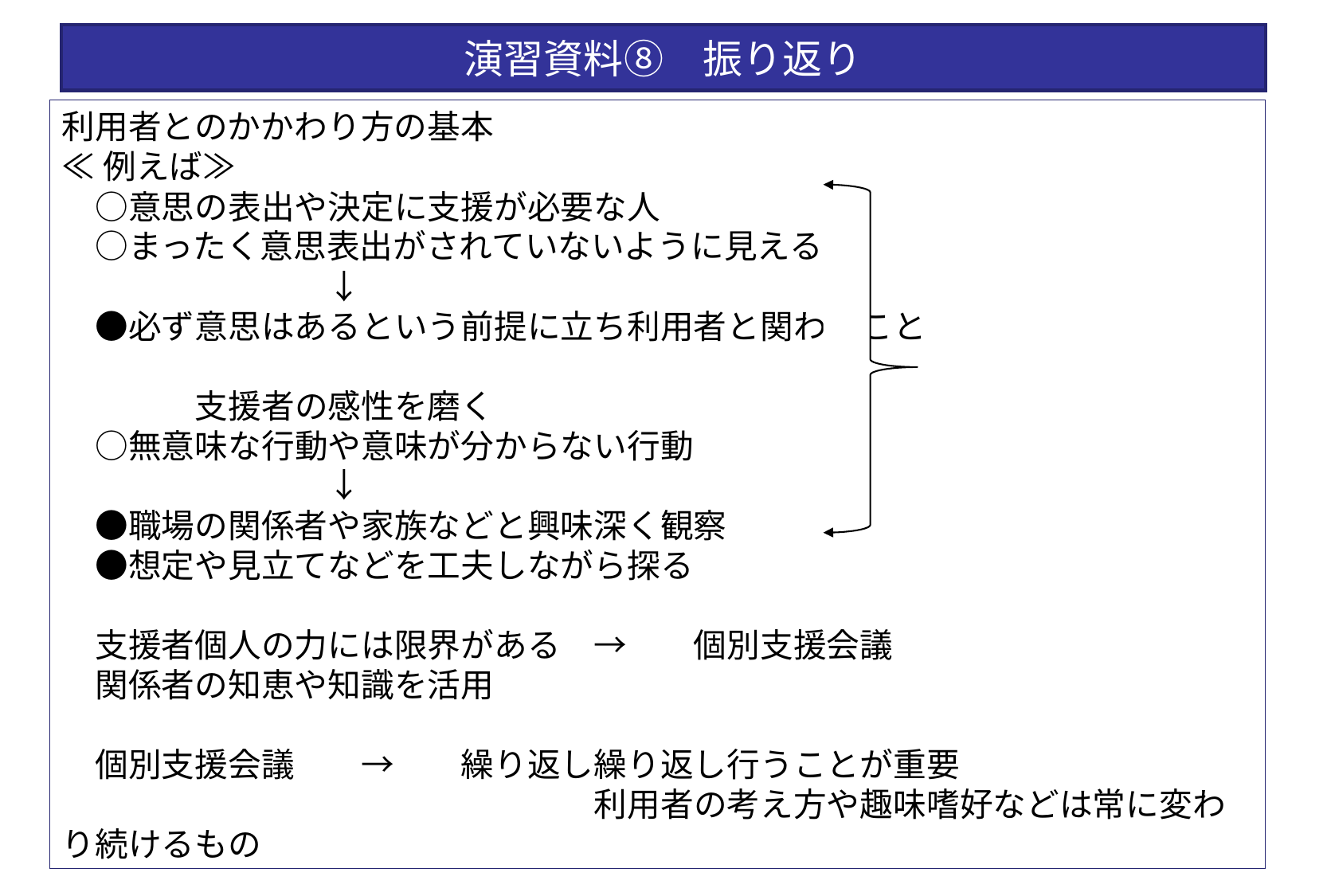

# 演習資料⑧　振り返り
利用者とのかかわり方の基本
≪例えば≫
　○意思の表出や決定に支援が必要な人
　○まったく意思表出がされていないように見える人
　　　　　　　　↓
　●必ず意思はあるという前提に立ち利用者と関わること
　　　　　　　　　　　　　　　　　　　　　　　　　　　　　　　　　　　　　　　支援者の感性を磨く
　○無意味な行動や意味が分からない行動
　　　　　　　　↓
　●職場の関係者や家族などと興味深く観察
　●想定や見立てなどを工夫しながら探る

　支援者個人の力には限界がある　→　　個別支援会議
　関係者の知恵や知識を活用

　個別支援会議　　→　　繰り返し繰り返し行うことが重要
　　　　　　　　　　　　　　　　利用者の考え方や趣味嗜好などは常に変わり続けるもの